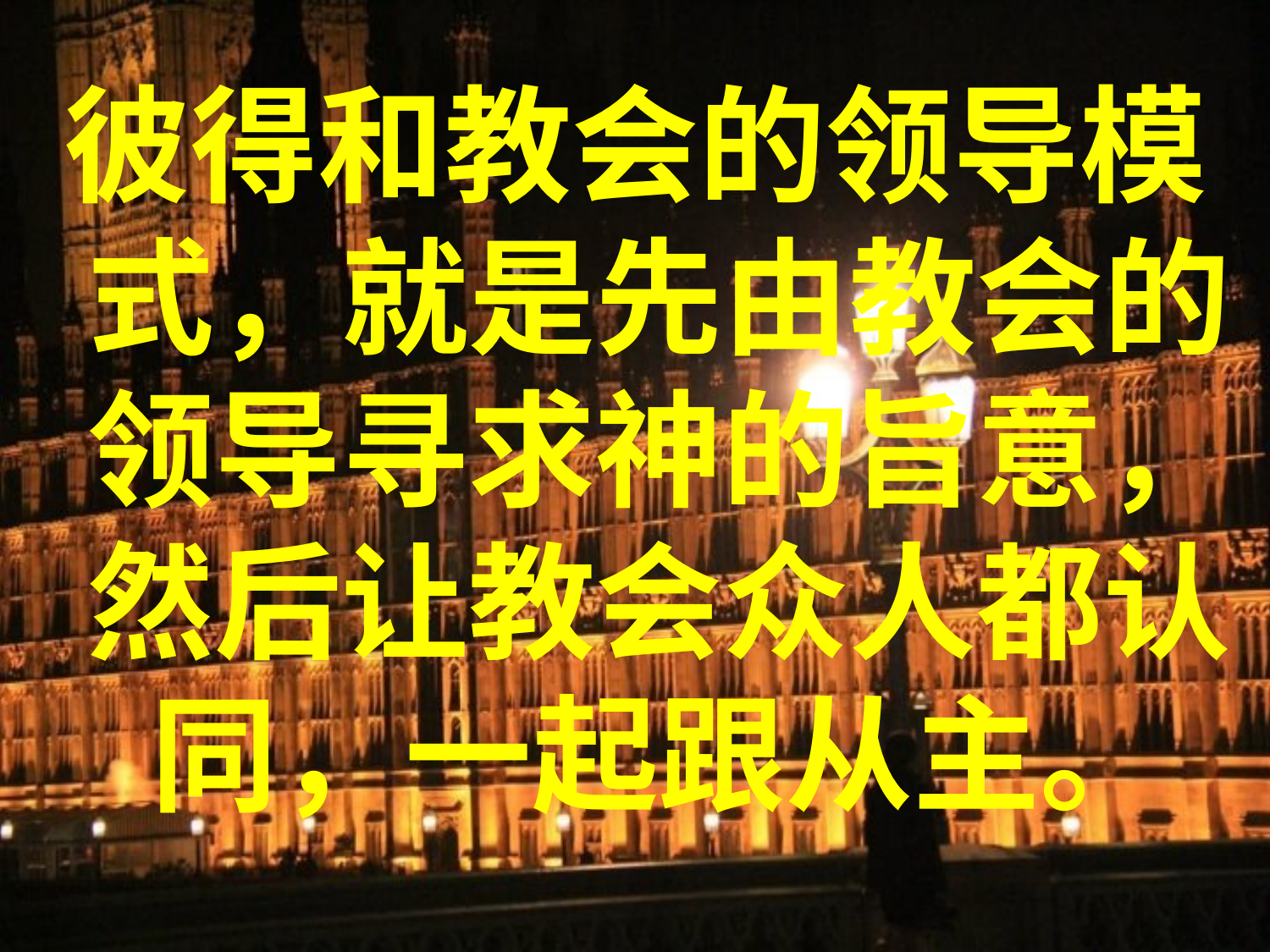

彼得和教会的领导模式，就是先由教会的领导寻求神的旨意，然后让教会众人都认同，一起跟从主。